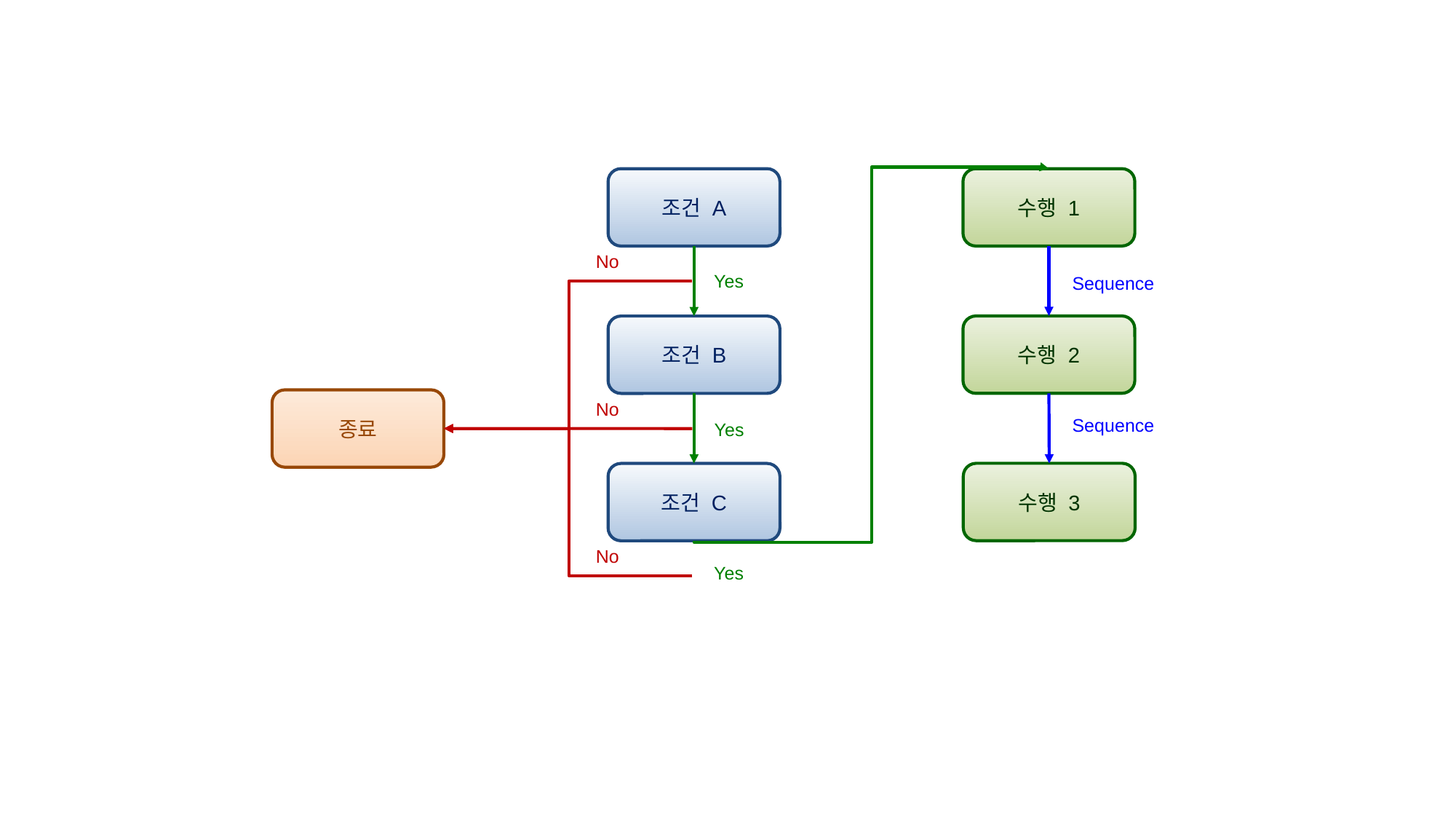

조건 A
수행 1
No
Yes
Sequence
수행 2
조건 B
종료
No
Sequence
Yes
수행 3
조건 C
No
Yes